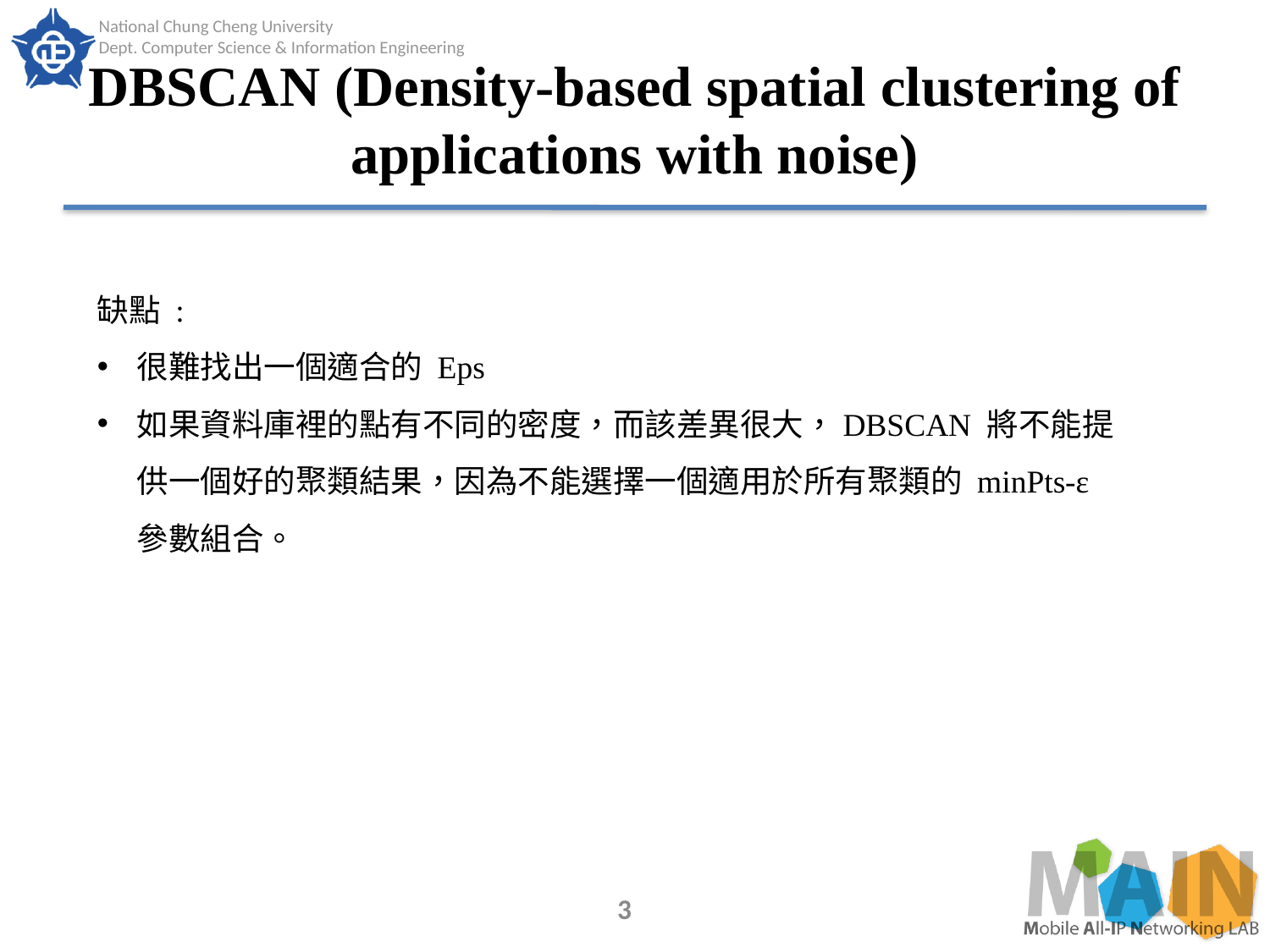

# DBSCAN (Density-based spatial clustering of applications with noise)
缺點 :
很難找出一個適合的 Eps
如果資料庫裡的點有不同的密度，而該差異很大，DBSCAN 將不能提供一個好的聚類結果，因為不能選擇一個適用於所有聚類的 minPts-ε 參數組合。
3